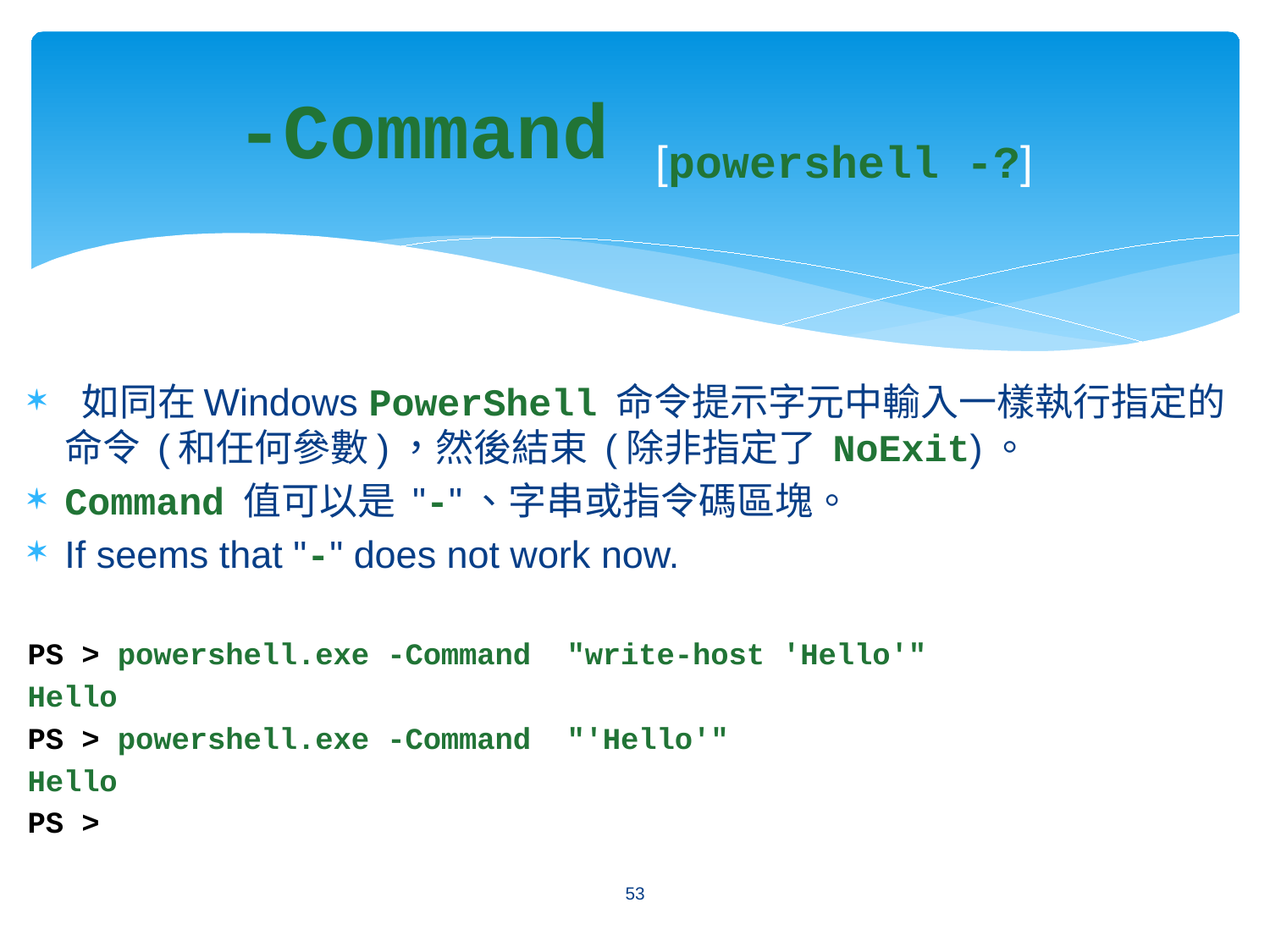

# -Command [powershell -?]
 如同在Windows PowerShell 命令提示字元中輸入一樣執行指定的命令 (和任何參數)，然後結束 (除非指定了 NoExit)。
Command 值可以是 "-"、字串或指令碼區塊。
If seems that "-" does not work now.

PS > powershell.exe -Command  "write-host 'Hello'"
Hello
PS > powershell.exe -Command  "'Hello'"
Hello
PS >
53